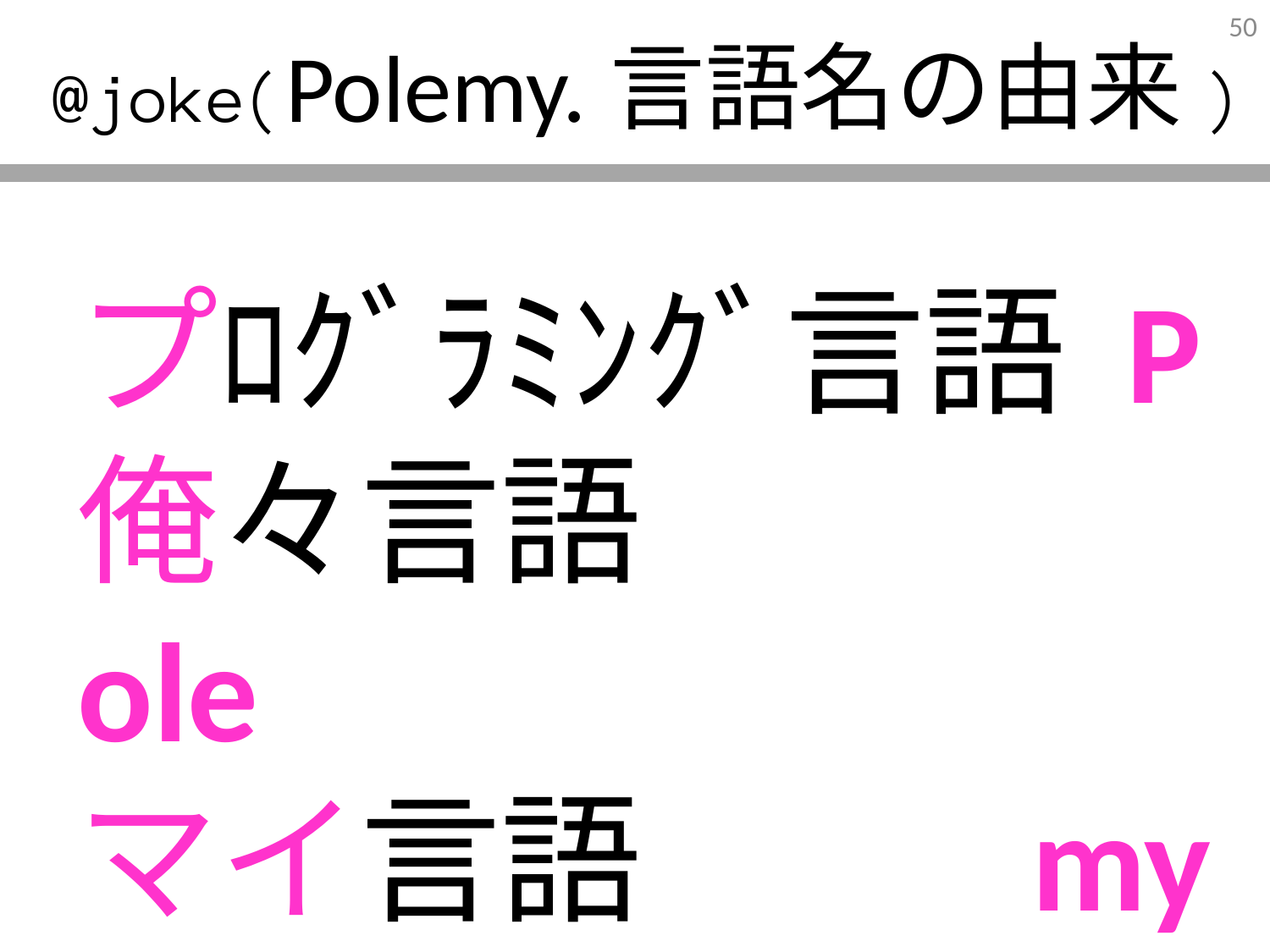

# @joke(Polemy.言語名の由来)
プﾛｸﾞﾗﾐﾝｸﾞ言語	 P
俺々言語			 ole
マイ言語			 my